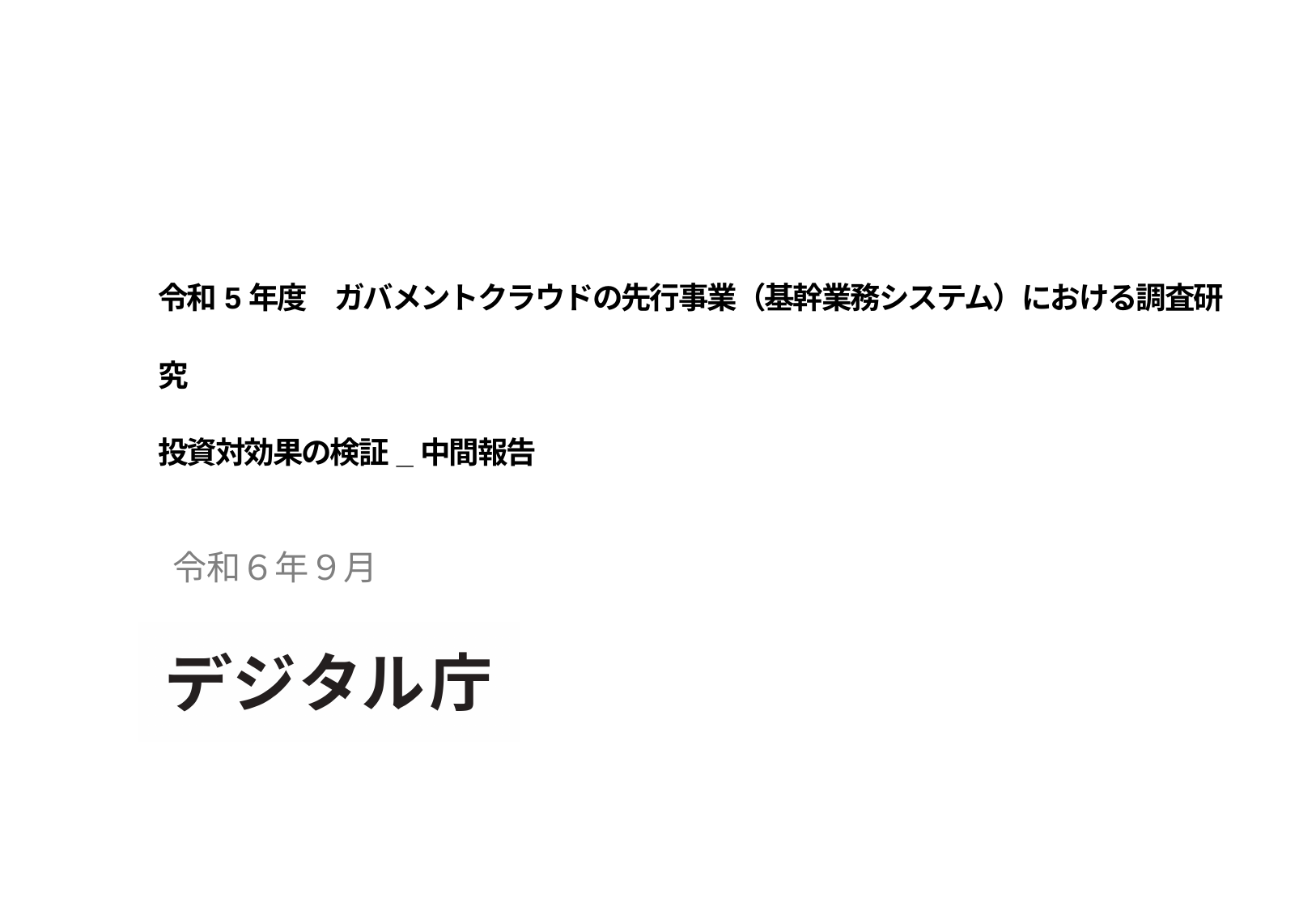

# 令和5年度　ガバメントクラウドの先行事業（基幹業務システム）における調査研究 投資対効果の検証_中間報告
令和６年９月